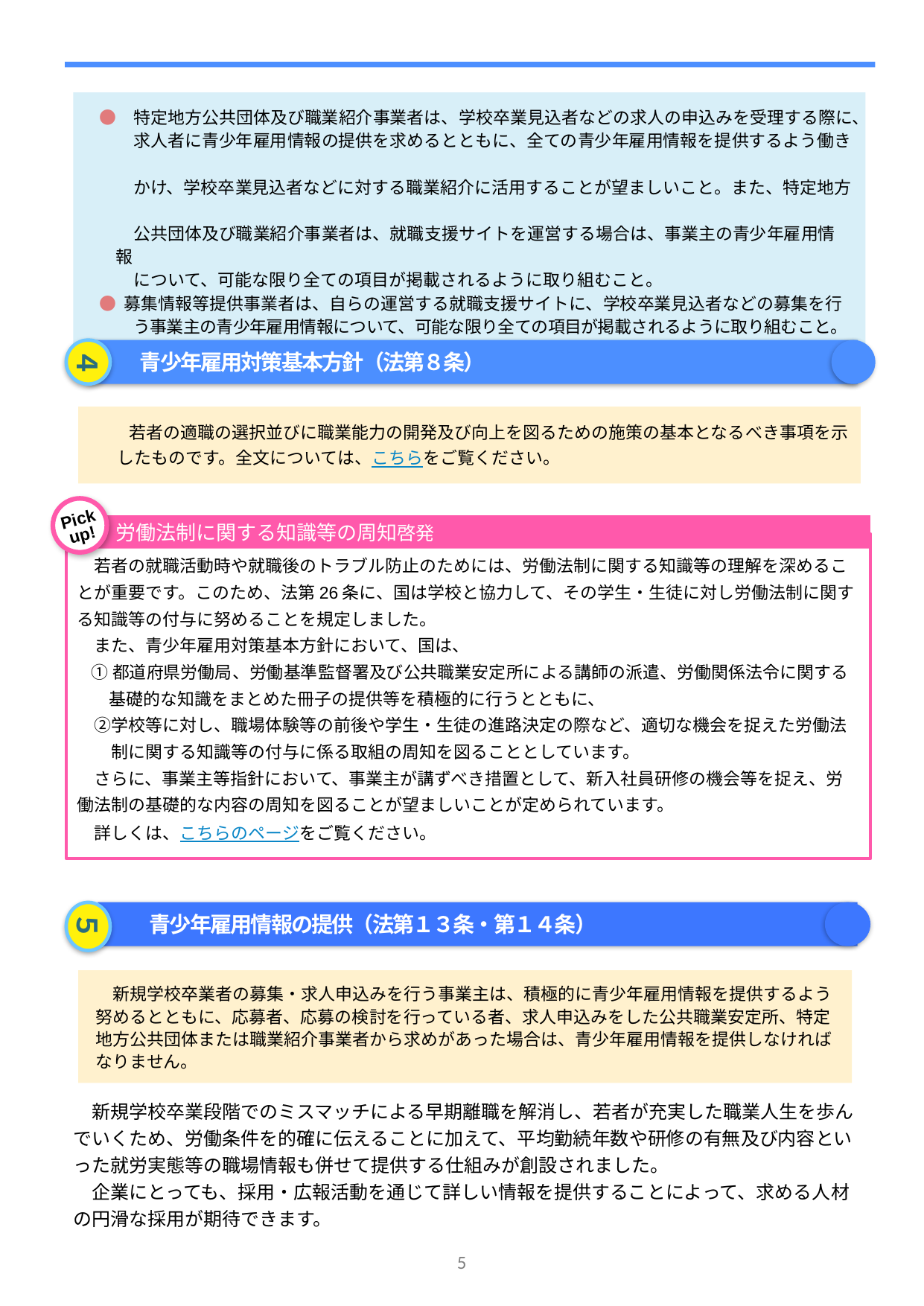

●　特定地方公共団体及び職業紹介事業者は、学校卒業見込者などの求人の申込みを受理する際に、
　　　求人者に青少年雇用情報の提供を求めるとともに、全ての青少年雇用情報を提供するよう働き
　　　かけ、学校卒業見込者などに対する職業紹介に活用することが望ましいこと。また、特定地方
　　　公共団体及び職業紹介事業者は、就職支援サイトを運営する場合は、事業主の青少年雇用情報
　　　について、可能な限り全ての項目が掲載されるように取り組むこと。
　●  募集情報等提供事業者は、自らの運営する就職支援サイトに、学校卒業見込者などの募集を行
　　　う事業主の青少年雇用情報について、可能な限り全ての項目が掲載されるように取り組むこと。

４
　　青少年雇用対策基本方針（法第８条）

  若者の適職の選択並びに職業能力の開発及び向上を図るための施策の基本となるべき事項を示したものです。全文については、こちらをご覧ください。
Pick
up!
       労働法制に関する知識等の周知啓発

　若者の就職活動時や就職後のトラブル防止のためには、労働法制に関する知識等の理解を深めることが重要です。このため、法第26条に、国は学校と協力して、その学生・生徒に対し労働法制に関する知識等の付与に努めることを規定しました。
　また、青少年雇用対策基本方針において、国は、
 ①都道府県労働局、労働基準監督署及び公共職業安定所による講師の派遣、労働関係法令に関する基礎的な知識をまとめた冊子の提供等を積極的に行うとともに、
　②学校等に対し、職場体験等の前後や学生・生徒の進路決定の際など、適切な機会を捉えた労働法
　　制に関する知識等の付与に係る取組の周知を図ることとしています。
　さらに、事業主等指針において、事業主が講ずべき措置として、新入社員研修の機会等を捉え、労働法制の基礎的な内容の周知を図ることが望ましいことが定められています。
　詳しくは、こちらのページをご覧ください。
　　青少年雇用情報の提供（法第１３条・第１４条）

５
　新規学校卒業者の募集・求人申込みを行う事業主は、積極的に青少年雇用情報を提供するよう努めるとともに、応募者、応募の検討を行っている者、求人申込みをした公共職業安定所、特定地方公共団体または職業紹介事業者から求めがあった場合は、青少年雇用情報を提供しなければなりません。
　新規学校卒業段階でのミスマッチによる早期離職を解消し、若者が充実した職業人生を歩ん
でいくため、労働条件を的確に伝えることに加えて、平均勤続年数や研修の有無及び内容とい
った就労実態等の職場情報も併せて提供する仕組みが創設されました。
　企業にとっても、採用・広報活動を通じて詳しい情報を提供することによって、求める人材
の円滑な採用が期待できます。
5